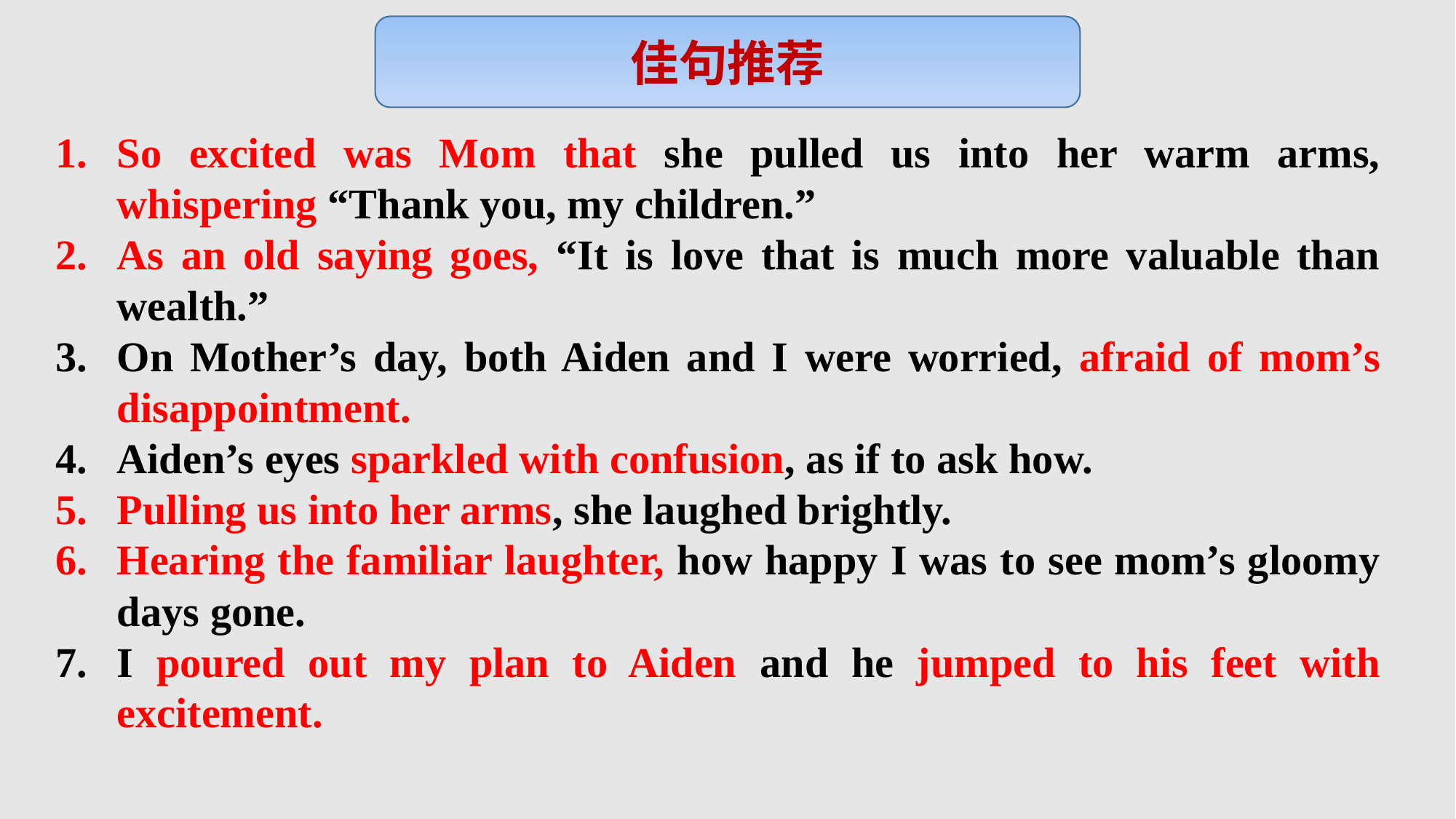

佳句推荐
So excited was Mom that she pulled us into her warm arms, whispering “Thank you, my children.”
As an old saying goes, “It is love that is much more valuable than wealth.”
On Mother’s day, both Aiden and I were worried, afraid of mom’s disappointment.
Aiden’s eyes sparkled with confusion, as if to ask how.
Pulling us into her arms, she laughed brightly.
Hearing the familiar laughter, how happy I was to see mom’s gloomy days gone.
I poured out my plan to Aiden and he jumped to his feet with excitement.